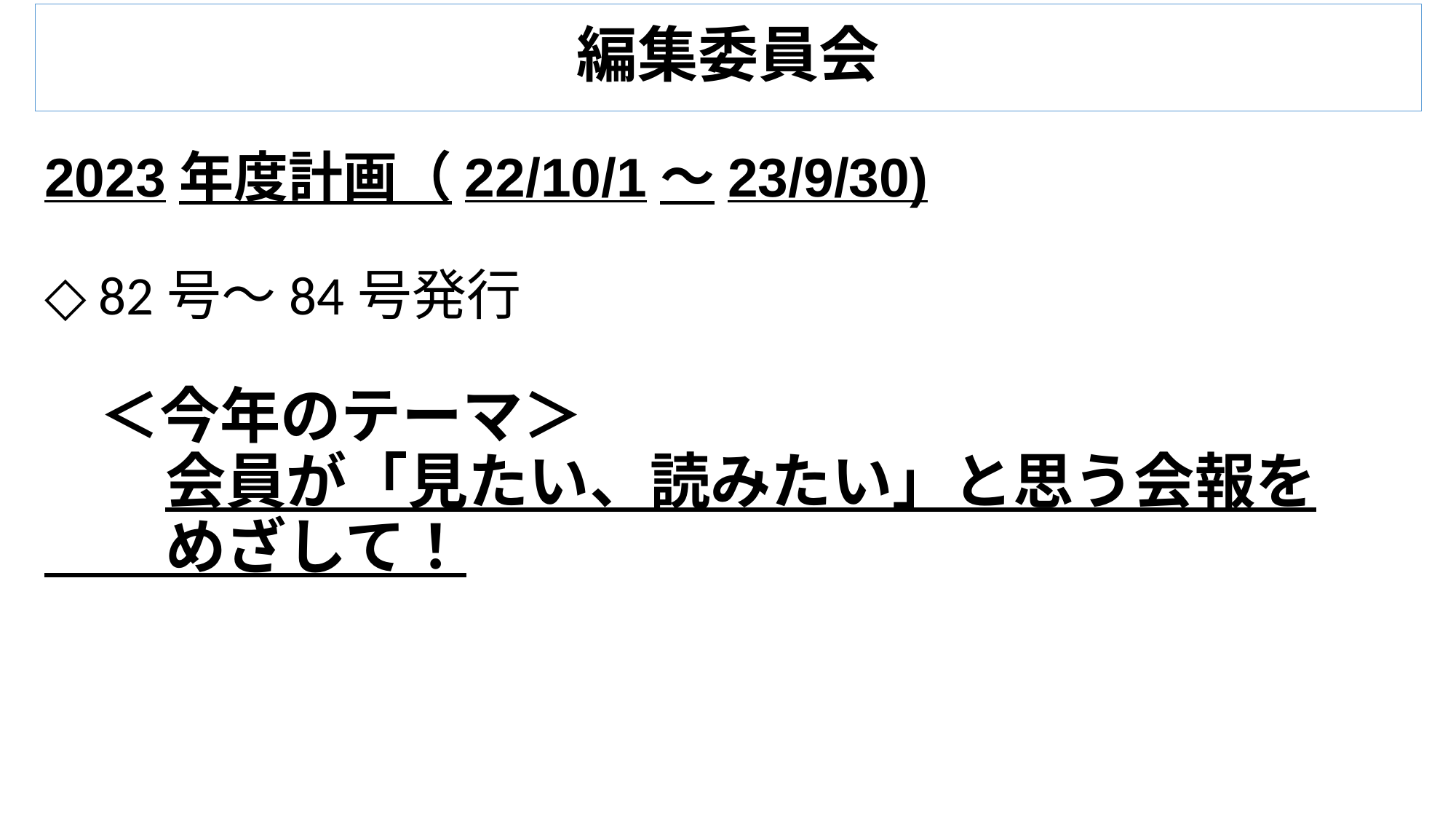

# 編集委員会
2023年度計画（22/10/1～23/9/30)

◇ 82号～84号発行

　＜今年のテーマ＞
　　会員が「見たい、読みたい」と思う会報を
　　めざして！